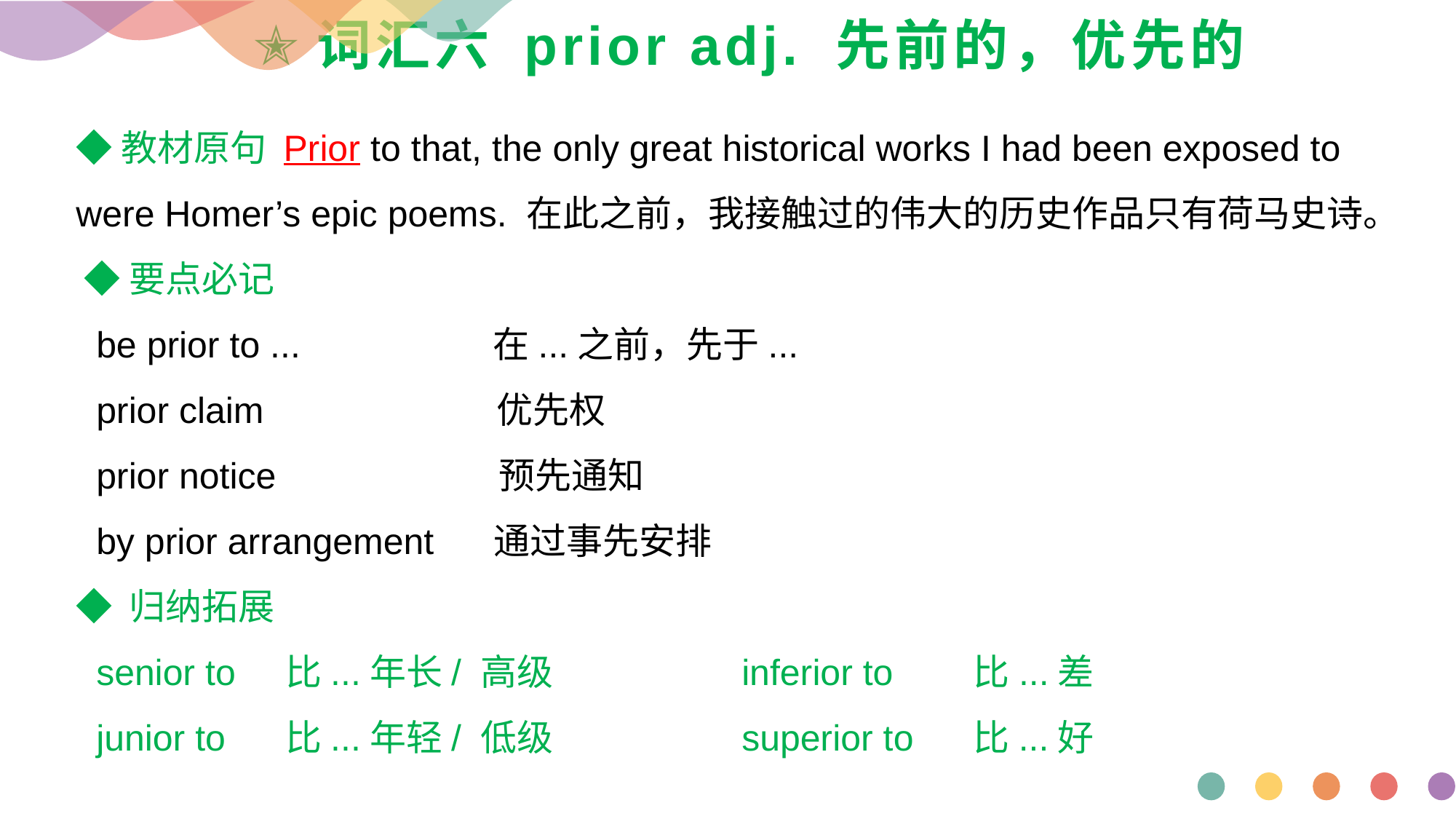

# ✭词汇六 prior adj. 先前的，优先的
◆教材原句 Prior to that, the only great historical works I had been exposed to were Homer’s epic poems. 在此之前，我接触过的伟大的历史作品只有荷马史诗。
 ◆要点必记
  be prior to ...                  在...之前，先于...
  prior claim                      优先权
  prior notice                     预先通知
  by prior arrangement     通过事先安排
◆ 归纳拓展
  senior to    比...年长/ 高级                      inferior to       比...差
  junior to     比...年轻/ 低级                      superior to     比...好